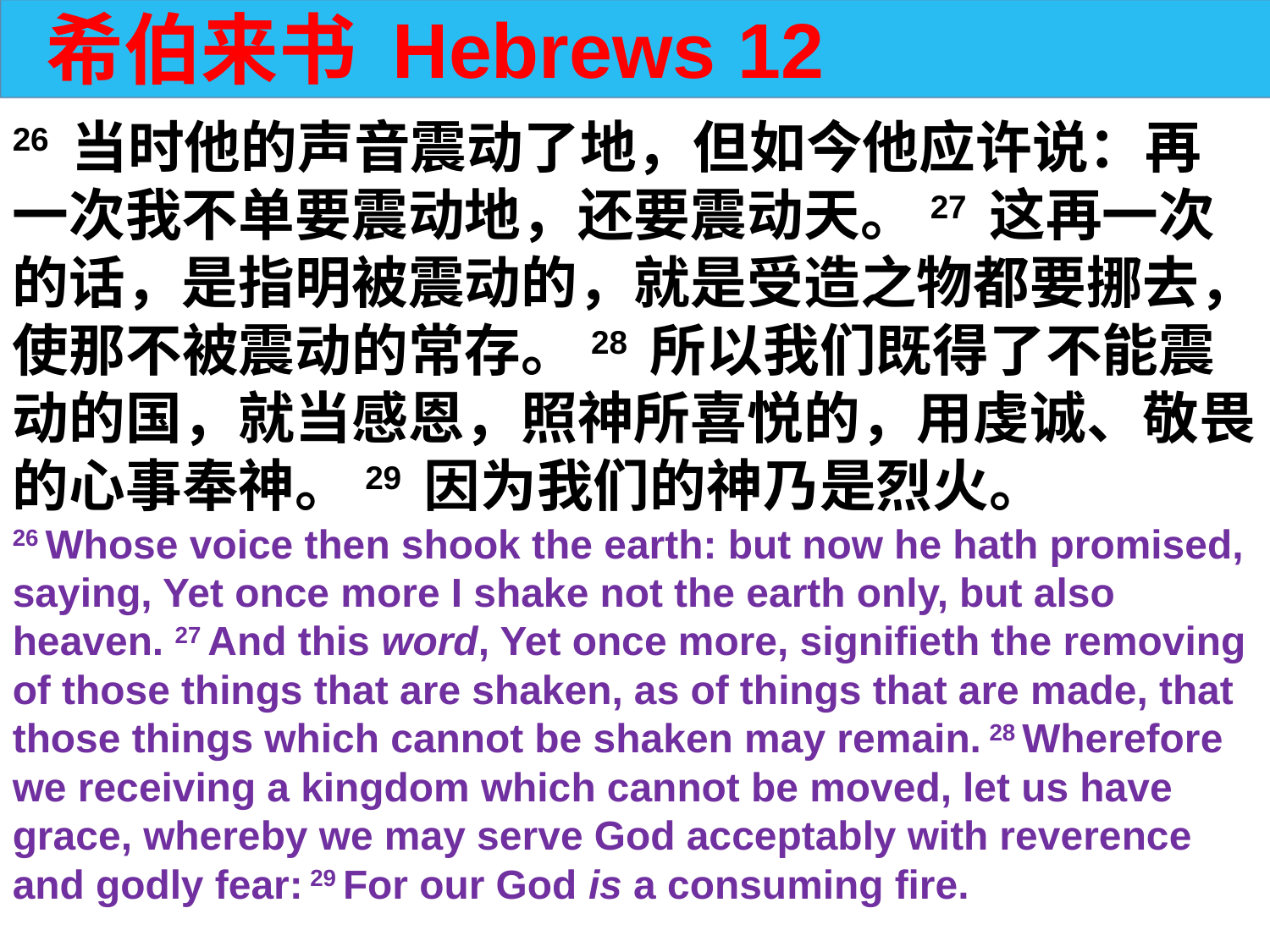

希伯来书 Hebrews 12
26 当时他的声音震动了地，但如今他应许说：再一次我不单要震动地，还要震动天。27 这再一次的话，是指明被震动的，就是受造之物都要挪去，使那不被震动的常存。28 所以我们既得了不能震动的国，就当感恩，照神所喜悦的，用虔诚、敬畏的心事奉神。29 因为我们的神乃是烈火。
26 Whose voice then shook the earth: but now he hath promised, saying, Yet once more I shake not the earth only, but also heaven. 27 And this word, Yet once more, signifieth the removing of those things that are shaken, as of things that are made, that those things which cannot be shaken may remain. 28 Wherefore we receiving a kingdom which cannot be moved, let us have grace, whereby we may serve God acceptably with reverence and godly fear: 29 For our God is a consuming fire.